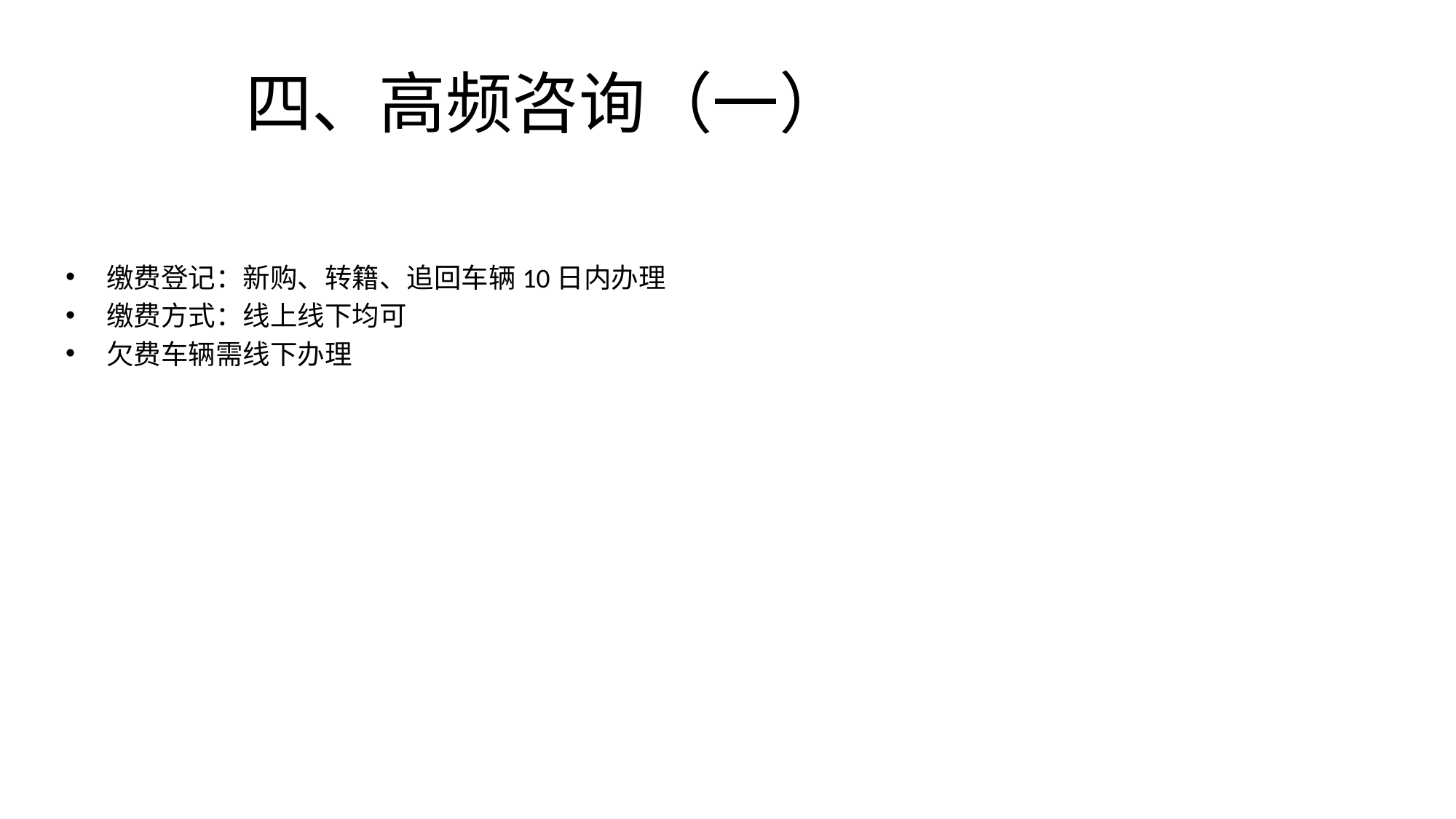

# 四、高频咨询（一）

缴费登记：新购、转籍、追回车辆10日内办理
缴费方式：线上线下均可
欠费车辆需线下办理